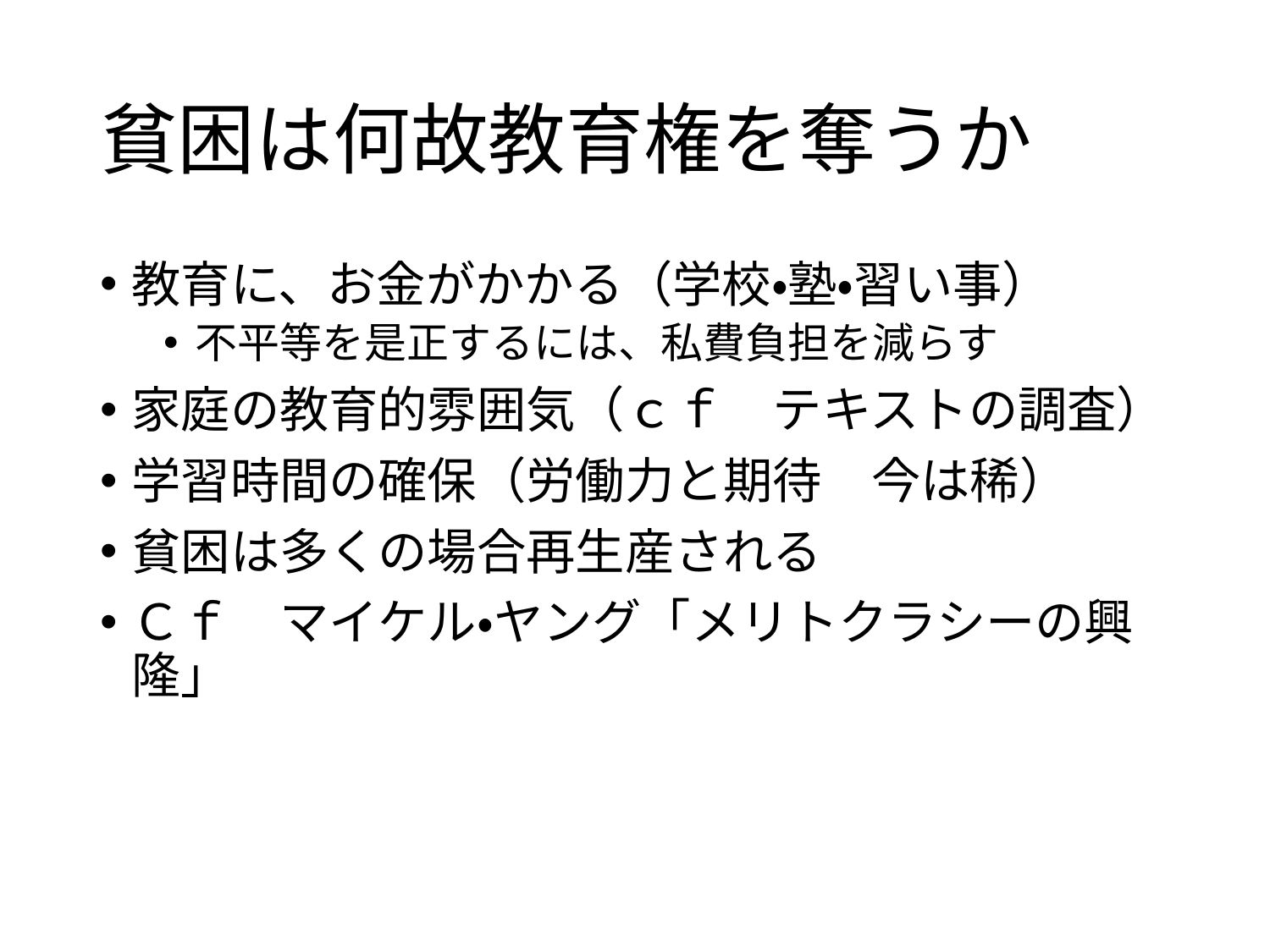

# 貧困は何故教育権を奪うか
教育に、お金がかかる（学校・塾・習い事）
不平等を是正するには、私費負担を減らす
家庭の教育的雰囲気（ｃｆ　テキストの調査）
学習時間の確保（労働力と期待　今は稀）
貧困は多くの場合再生産される
Ｃｆ　マイケル・ヤング「メリトクラシーの興隆」